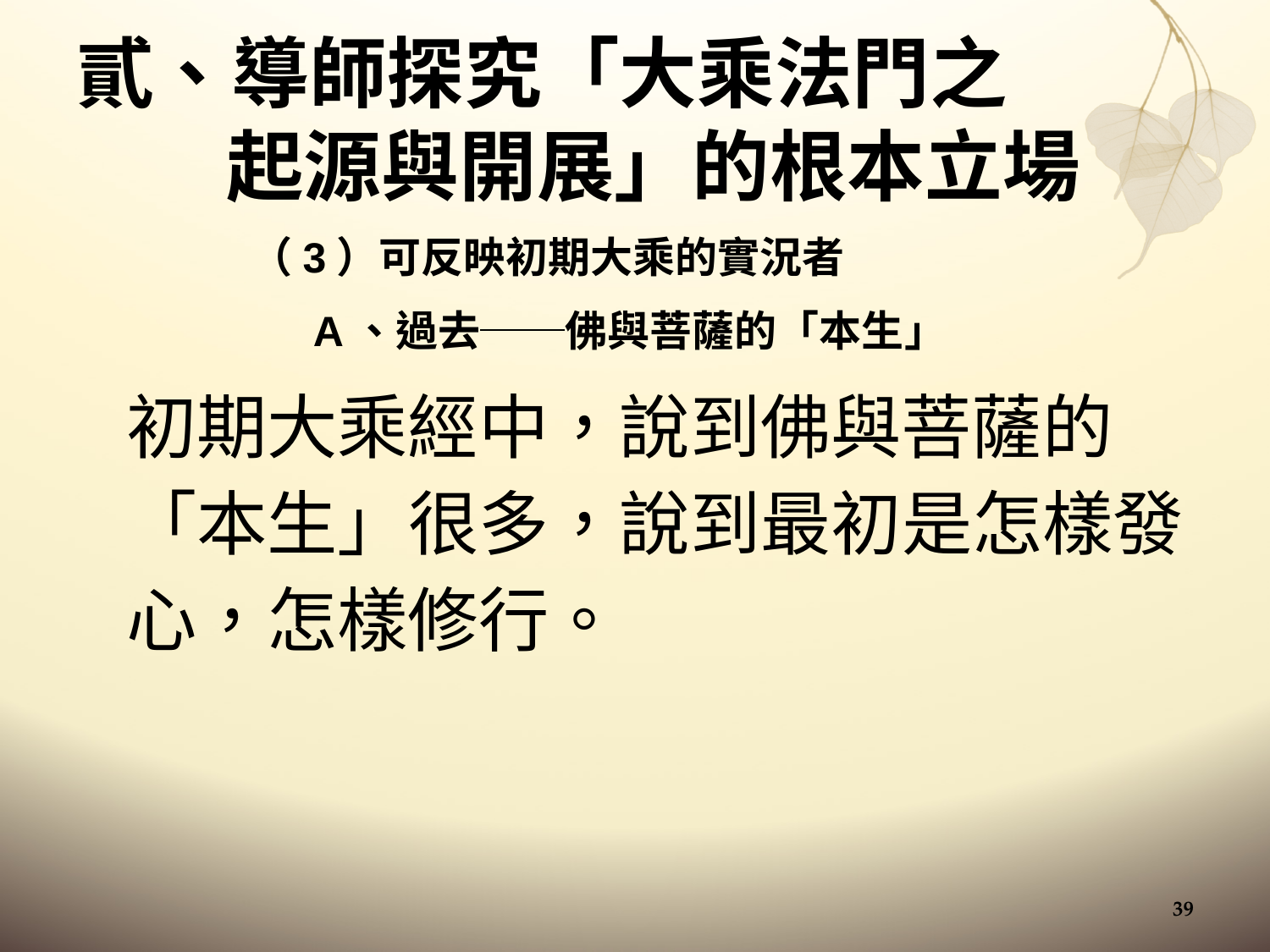

# 貳、導師探究「大乘法門之起源與開展」的根本立場
（3）可反映初期大乘的實況者
A、過去──佛與菩薩的「本生」
初期大乘經中，說到佛與菩薩的「本生」很多，說到最初是怎樣發心，怎樣修行。
39